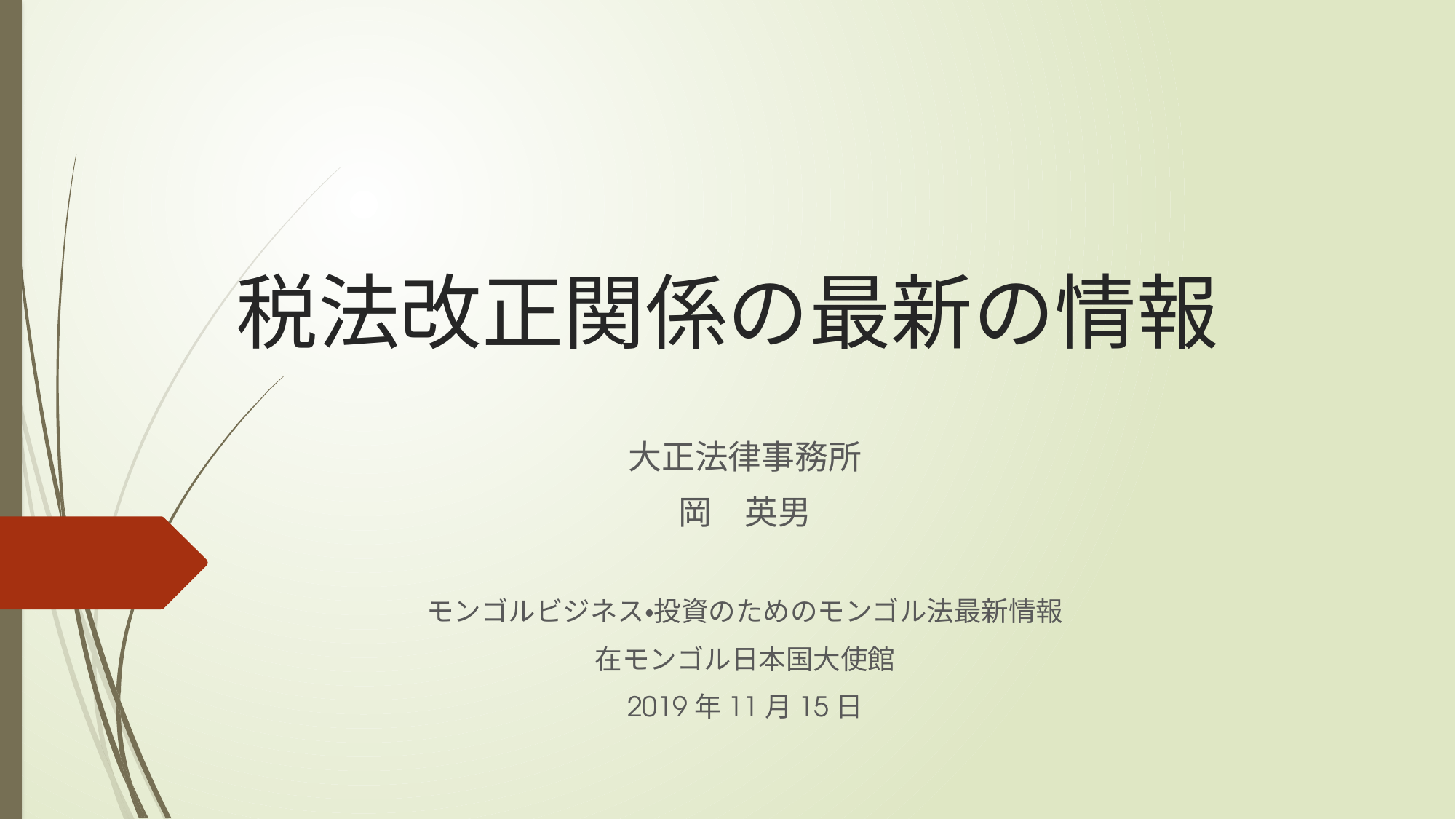

# 税法改正関係の最新の情報
大正法律事務所
岡　英男

モンゴルビジネス・投資のためのモンゴル法最新情報
在モンゴル日本国大使館
2019年11月15日